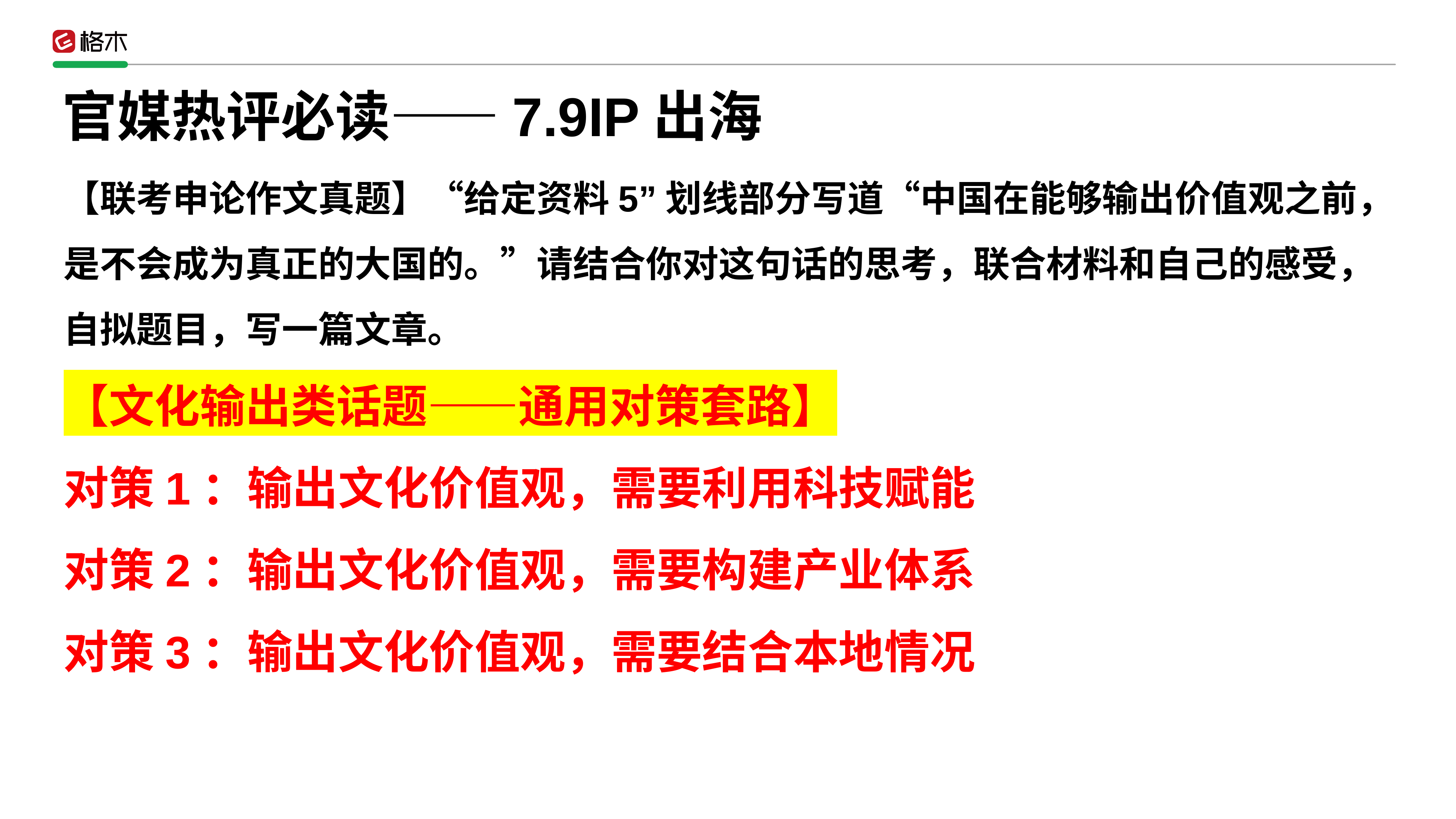

官媒热评必读——7.9IP出海
【联考申论作文真题】“给定资料5”划线部分写道“中国在能够输出价值观之前，是不会成为真正的大国的。”请结合你对这句话的思考，联合材料和自己的感受，自拟题目，写一篇文章。
【文化输出类话题——通用对策套路】
对策1：输出文化价值观，需要利用科技赋能
对策2：输出文化价值观，需要构建产业体系
对策3：输出文化价值观，需要结合本地情况